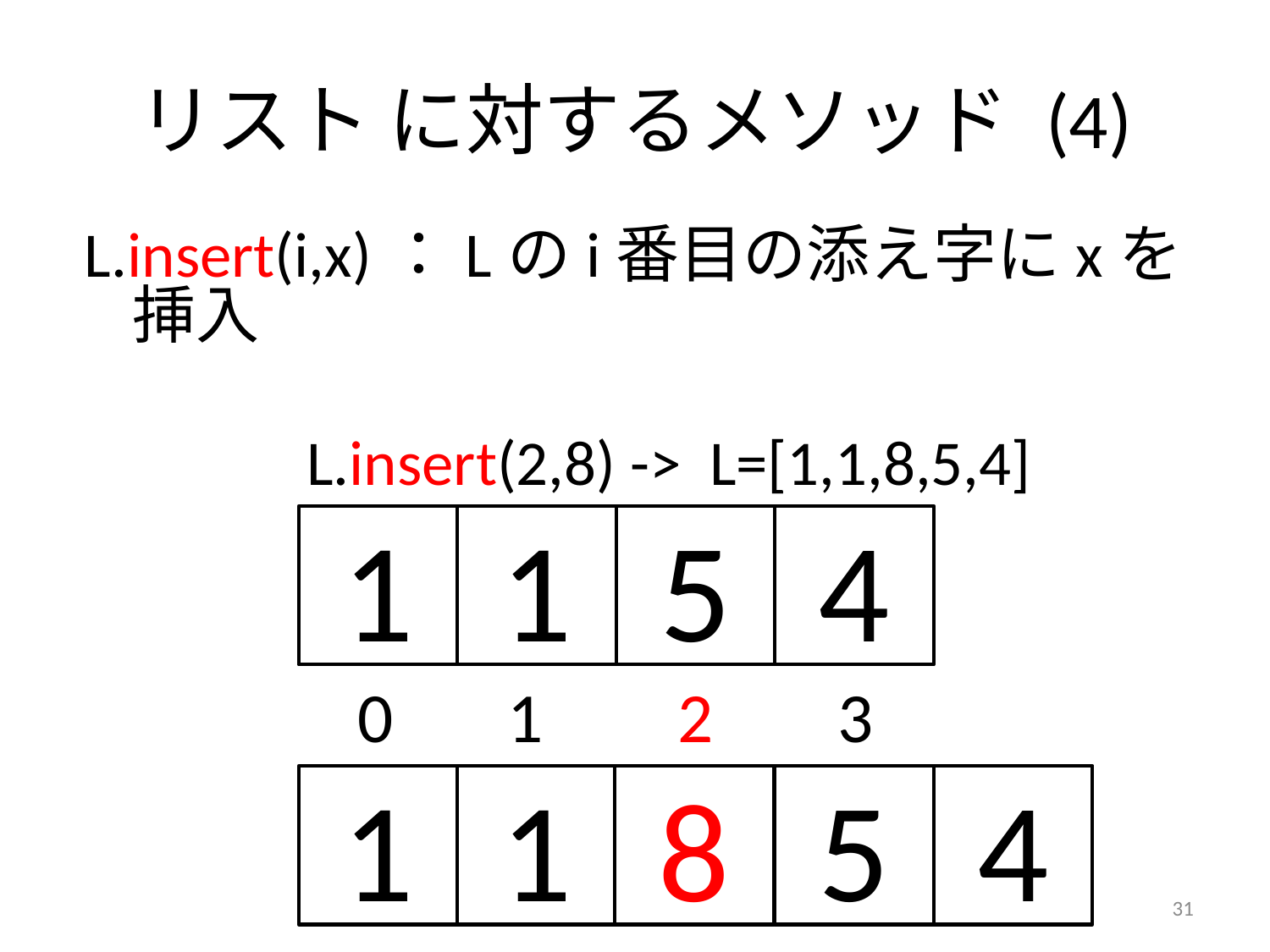

# リスト に対するメソッド (4)
L.insert(i,x)：Lのi番目の添え字にxを挿入

           L.insert(2,8) ->  L=[1,1,8,5,4]

1
1
5
4
0
1
2
3
1
1
8
5
4
31